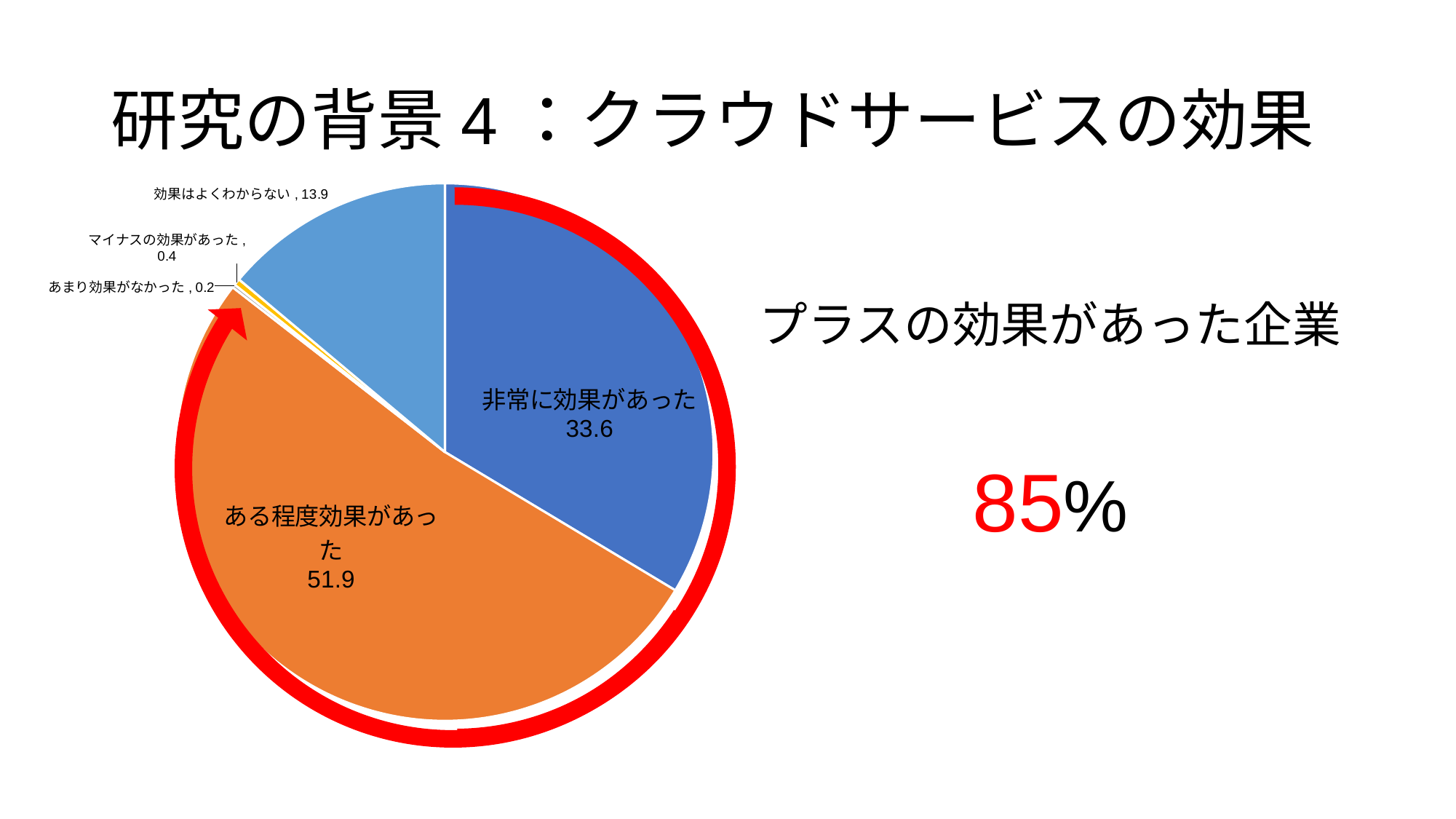

# 研究の背景4：クラウドサービスの効果

### Chart

| Category | 割合 |
|---|---|
| 非常に効果があった | 33.6 |
| ある程度効果があった | 51.9 |
| あまり効果がなかった | 0.2 |
| マイナスの効果があった | 0.4 |
| 効果はよくわからない | 13.9 |
プラスの効果があった企業
85%